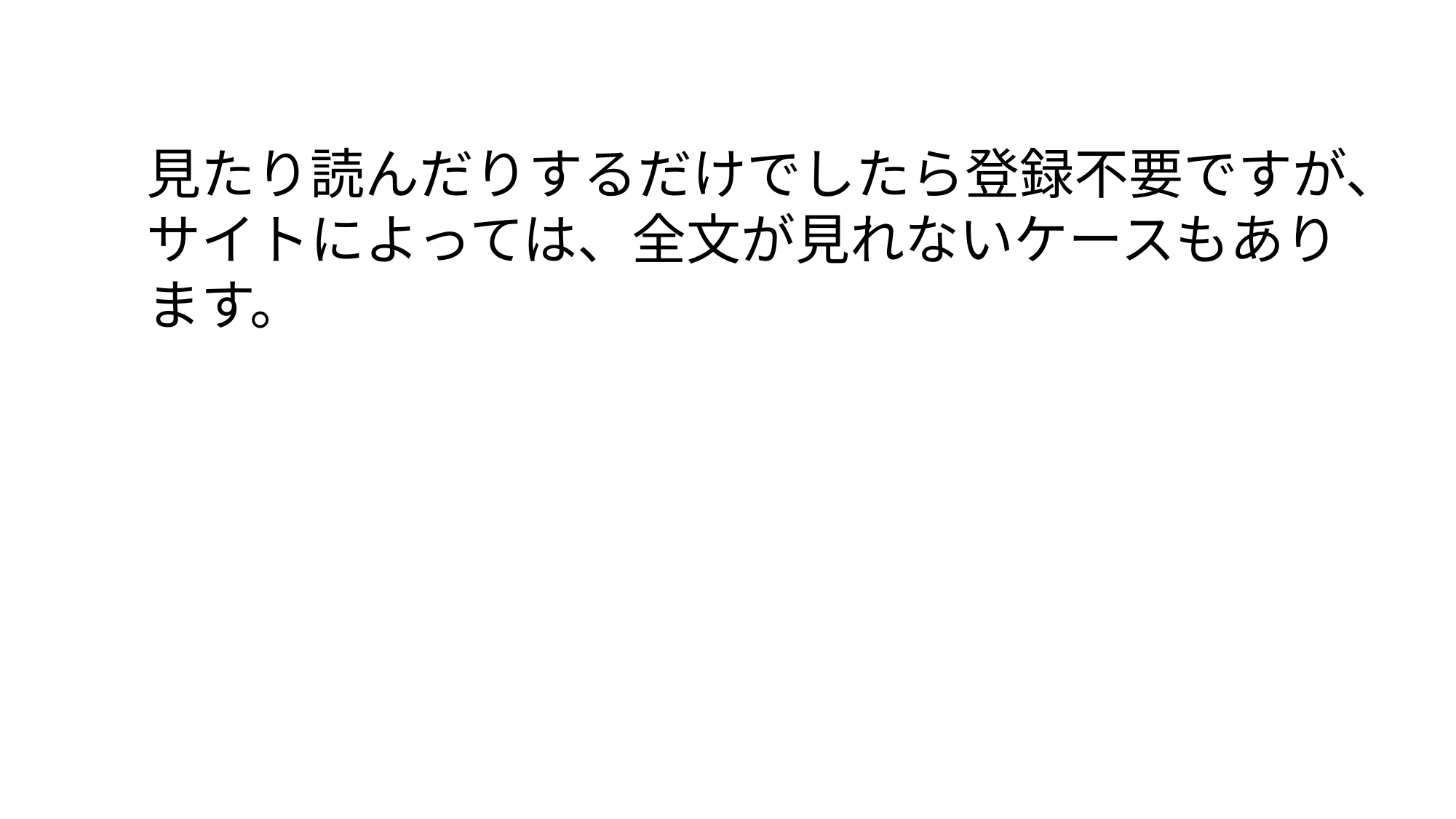

見たり読んだりするだけでしたら登録不要ですが、サイトによっては、全文が見れないケースもあります。